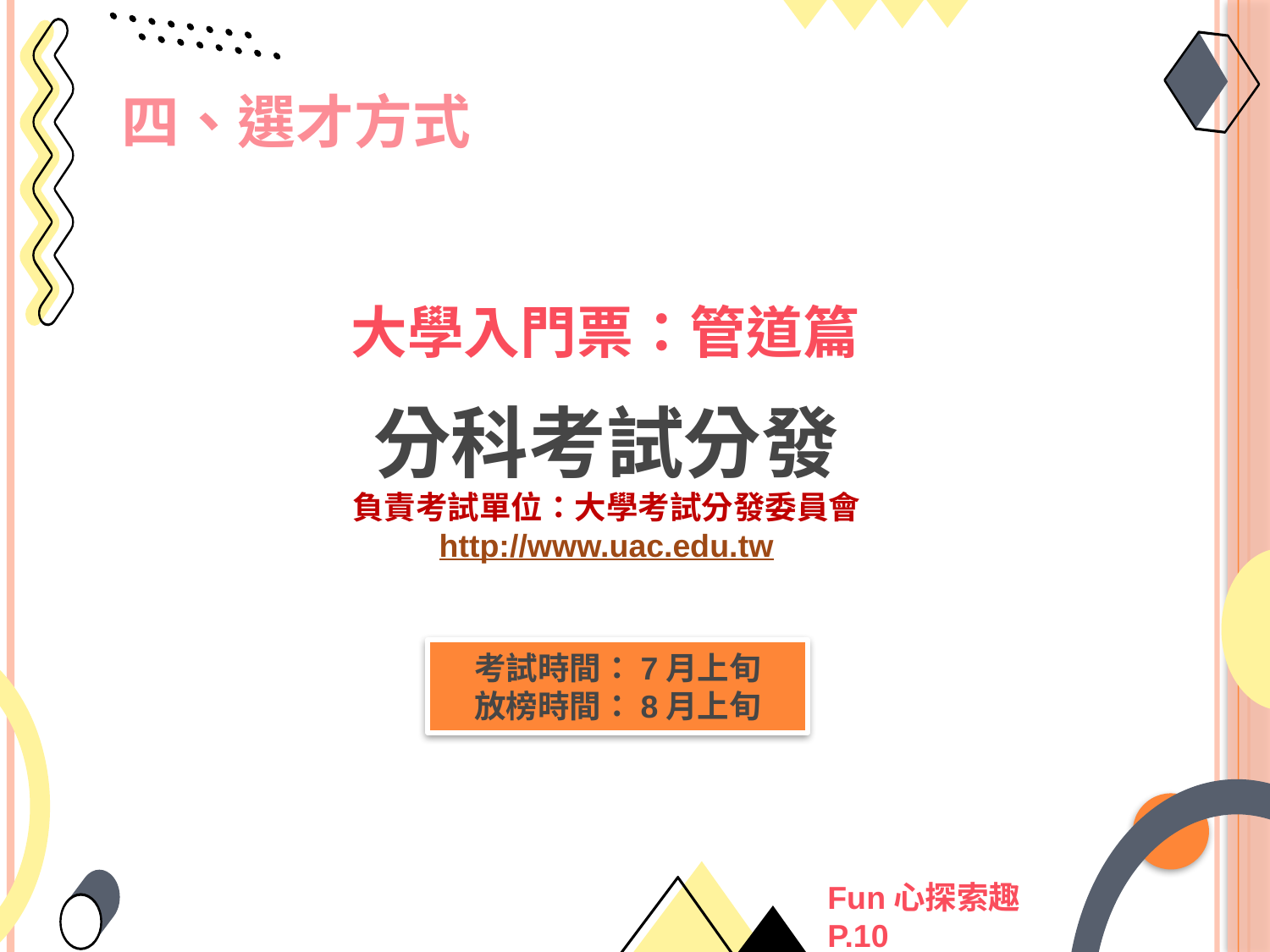

四、選才方式
大學入門票：管道篇
分科考試分發
負責考試單位：大學考試分發委員會
http://www.uac.edu.tw
考試時間：7月上旬
放榜時間：8月上旬
Fun心探索趣 P.10